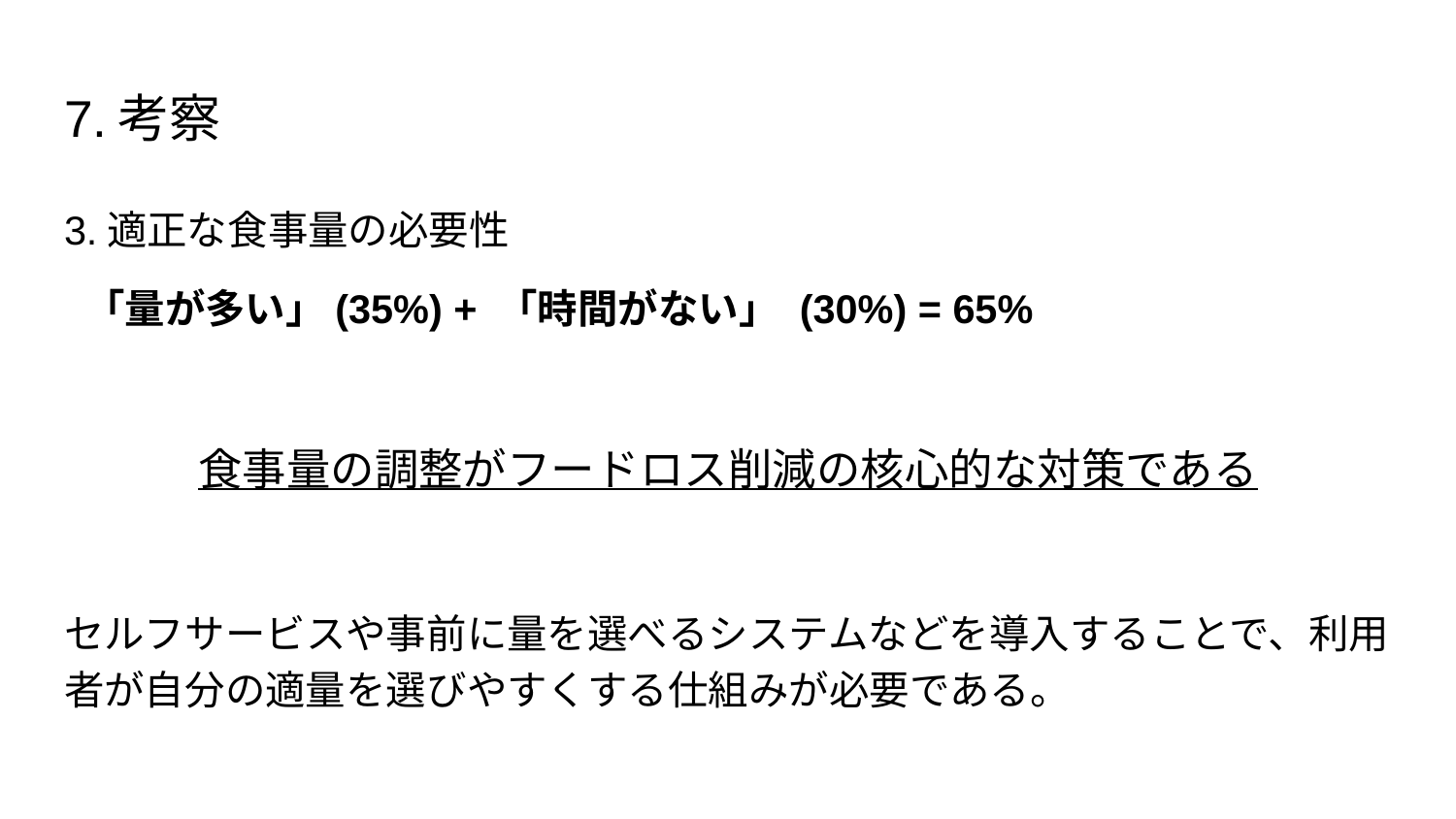

# 7.考察
3.適正な食事量の必要性
 「量が多い」(35%) + 「時間がない」 (30%) = 65%

食事量の調整がフードロス削減の核心的な対策である

セルフサービスや事前に量を選べるシステムなどを導入することで、利用者が自分の適量を選びやすくする仕組みが必要である。